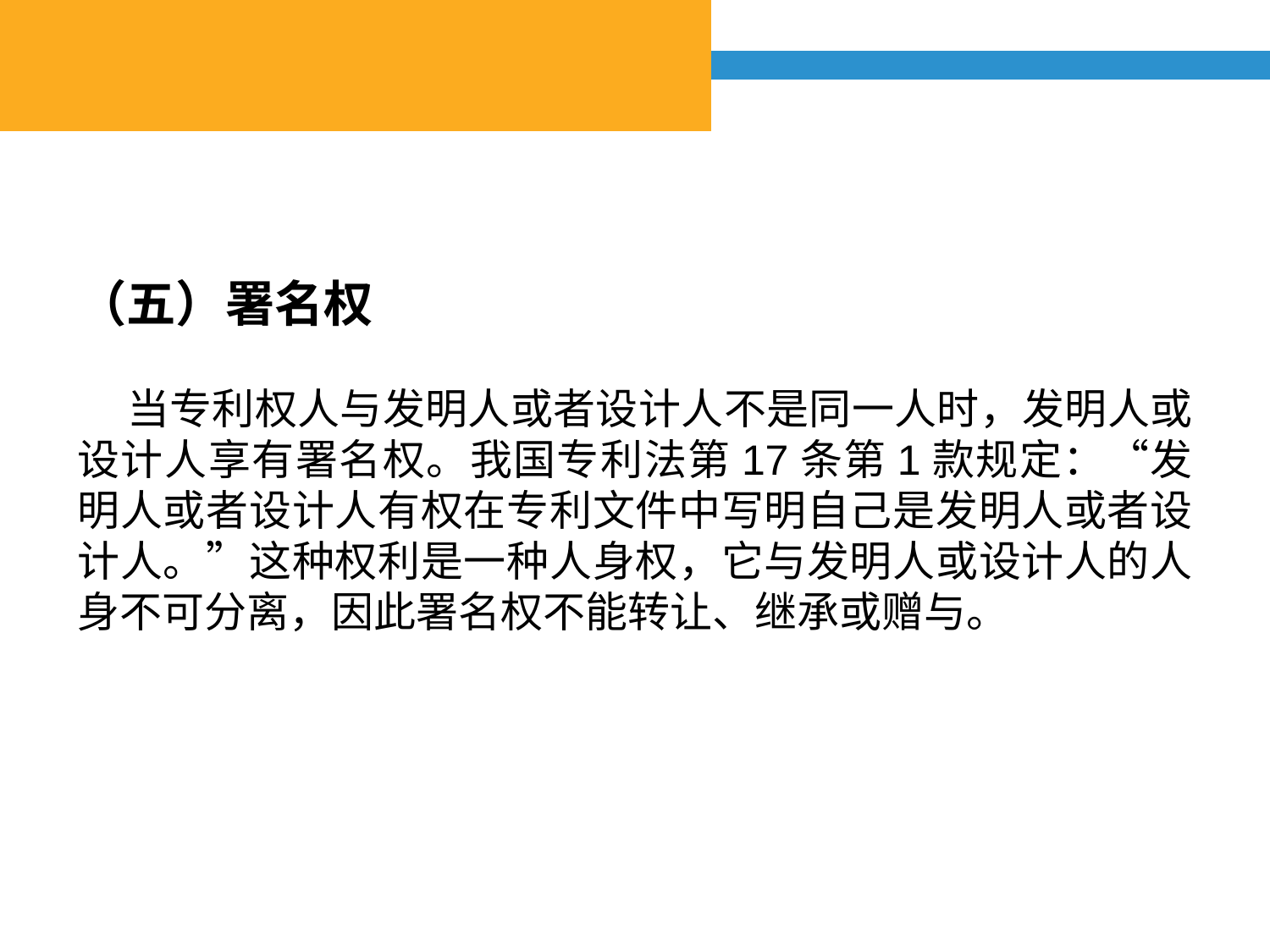

（五）署名权

    当专利权人与发明人或者设计人不是同一人时，发明人或设计人享有署名权。我国专利法第17条第1款规定：“发明人或者设计人有权在专利文件中写明自己是发明人或者设计人。”这种权利是一种人身权，它与发明人或设计人的人身不可分离，因此署名权不能转让、继承或赠与。